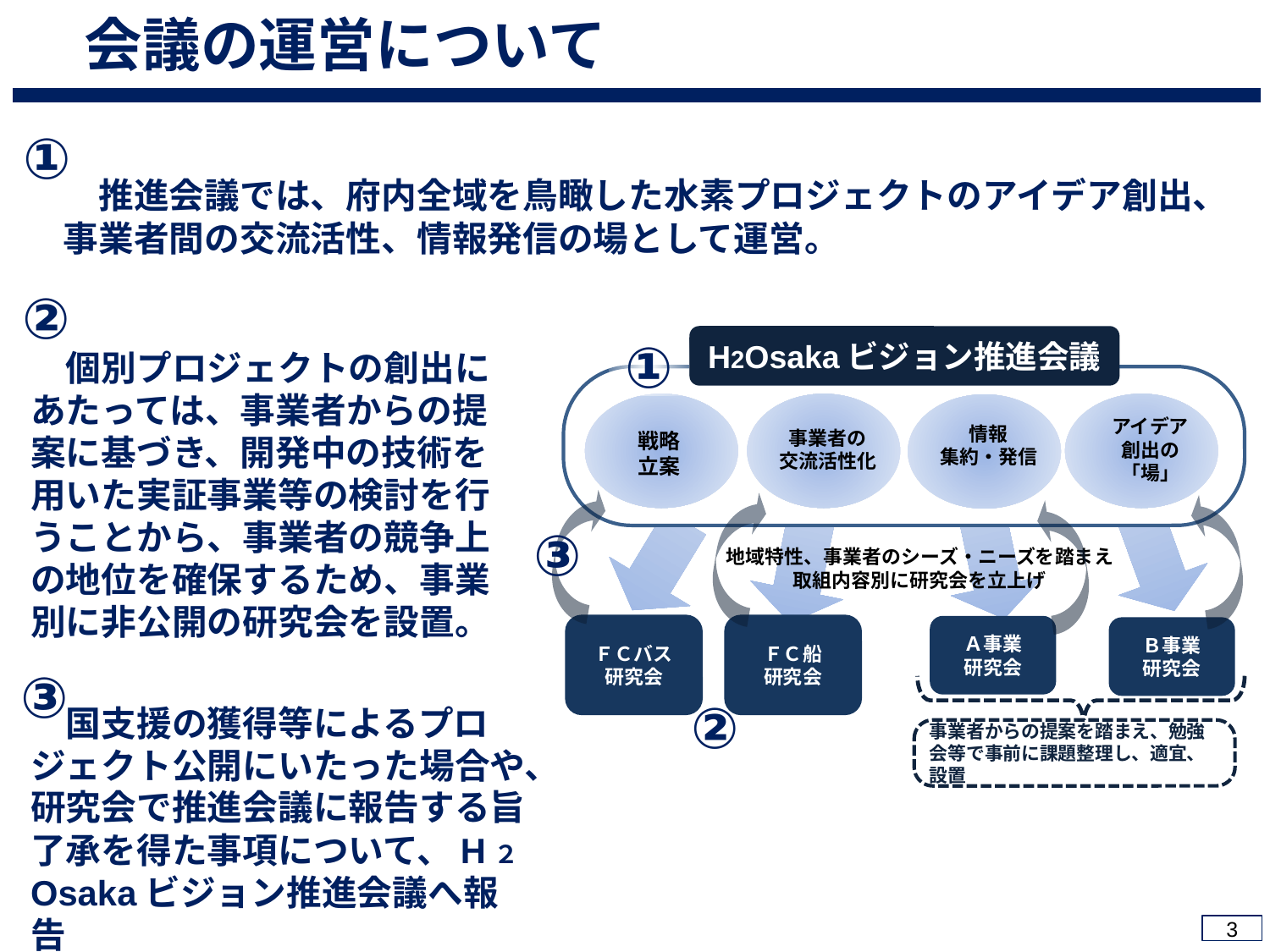

会議の運営について
①
　　推進会議では、府内全域を鳥瞰した水素プロジェクトのアイデア創出、
　事業者間の交流活性、情報発信の場として運営。
②
H2Osakaビジョン推進会議

戦略
立案
情報
集約・発信
事業者の
交流活性化
アイデア
創出の「場」

ＦＣバス
研究会
ＦＣ船
研究会
Ａ事業
研究会
Ｂ事業
研究会
事業者からの提案を踏まえ、勉強会等で事前に課題整理し、適宜、設置
地域特性、事業者のシーズ・ニーズを踏まえ
取組内容別に研究会を立上げ
①
　個別プロジェクトの創出にあたっては、事業者からの提案に基づき、開発中の技術を用いた実証事業等の検討を行うことから、事業者の競争上の地位を確保するため、事業別に非公開の研究会を設置。

③
③
　国支援の獲得等によるプロジェクト公開にいたった場合や、研究会で推進会議に報告する旨了承を得た事項について、H２Osakaビジョン推進会議へ報告
②
3